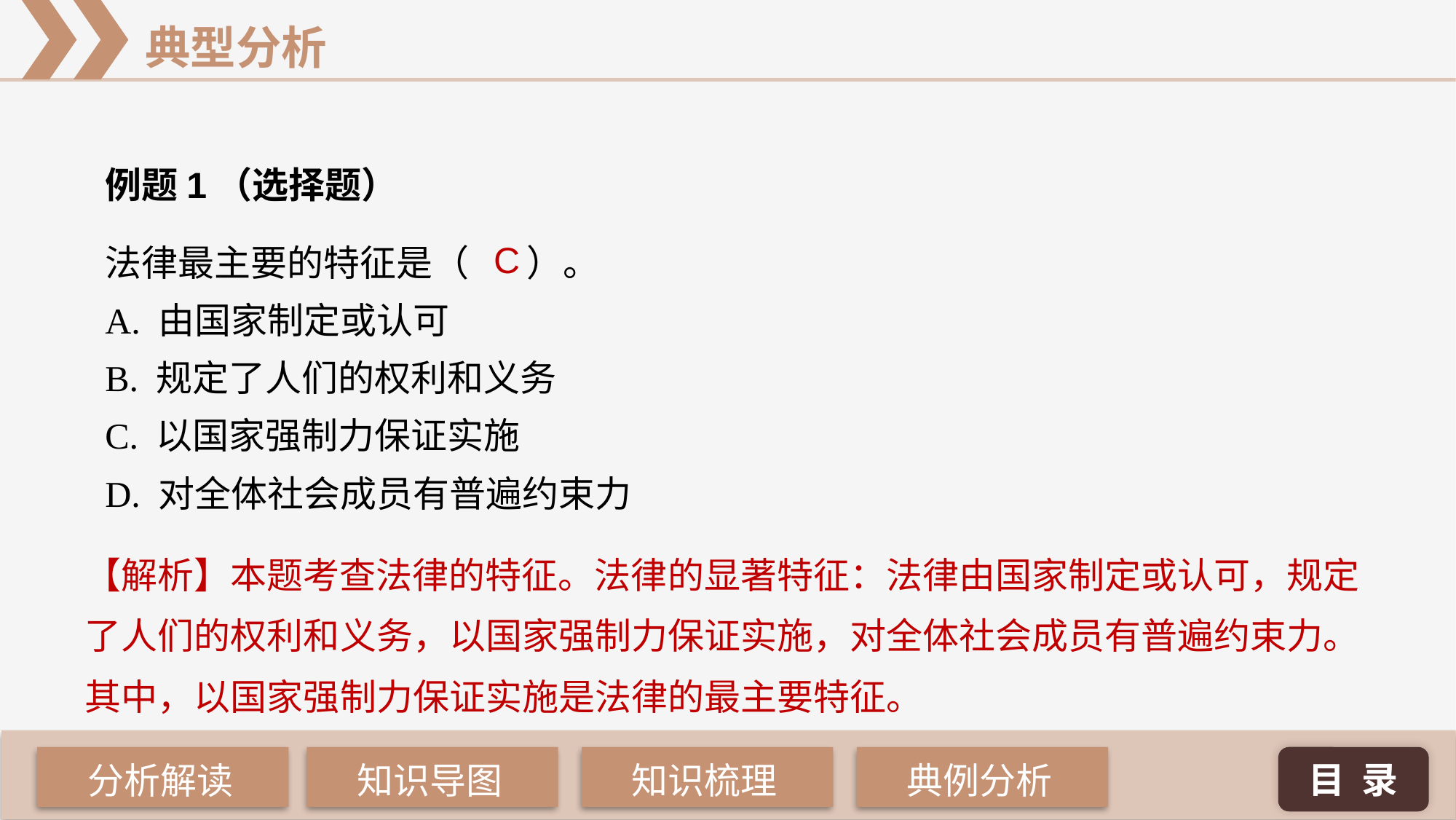

例题1（选择题）
法律最主要的特征是（       ）。
A. 由国家制定或认可
B. 规定了人们的权利和义务
C. 以国家强制力保证实施
D. 对全体社会成员有普遍约束力
C
【解析】本题考查法律的特征。法律的显著特征：法律由国家制定或认可，规定了人们的权利和义务，以国家强制力保证实施，对全体社会成员有普遍约束力。其中，以国家强制力保证实施是法律的最主要特征。